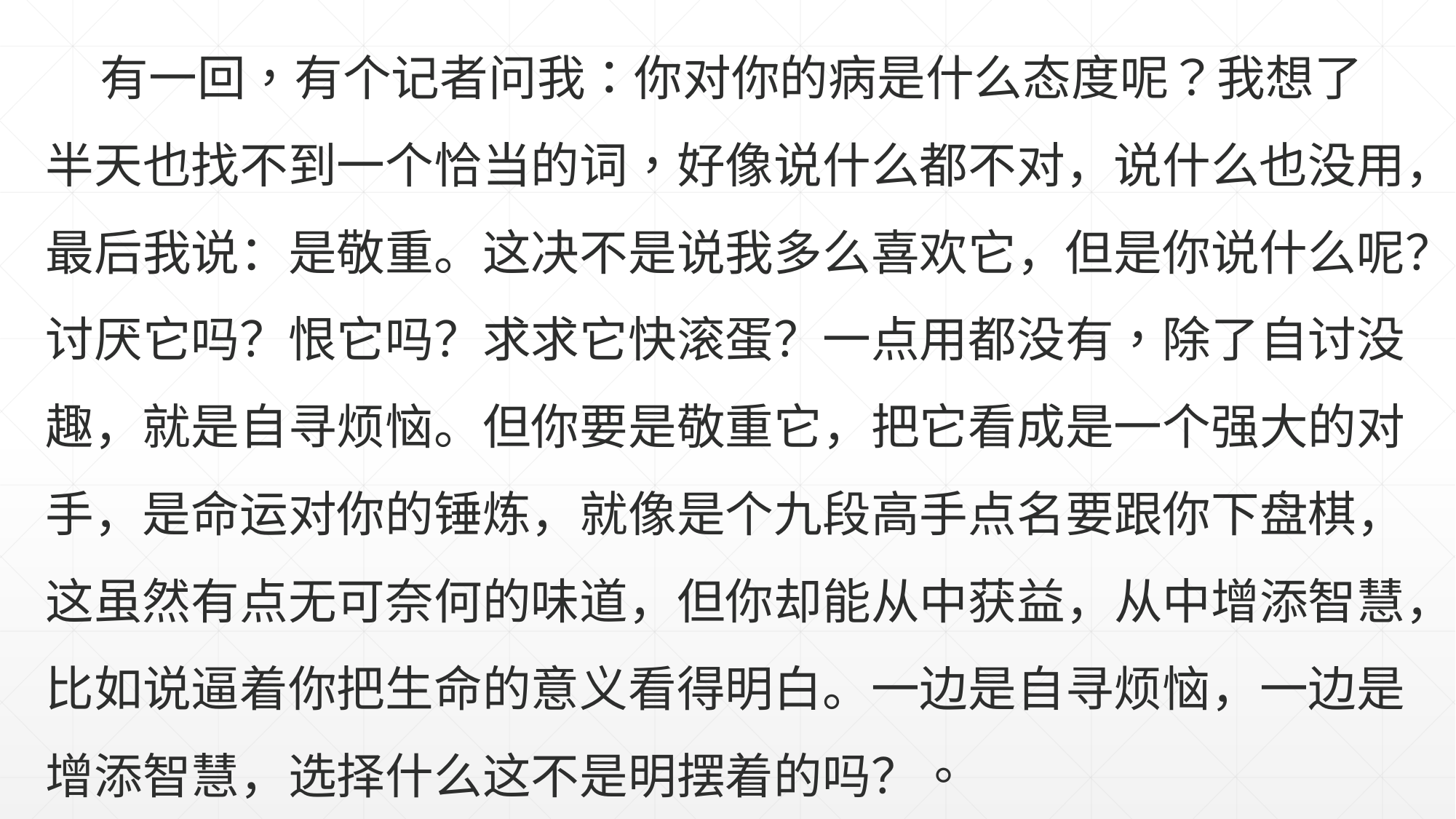

有一回，有个记者问我：你对你的病是什么态度呢？我想了半天也找不到一个恰当的词，好像说什么都不对，说什么也没用，最后我说：是敬重。这决不是说我多么喜欢它，但是你说什么呢？讨厌它吗？恨它吗？求求它快滚蛋？一点用都没有，除了自讨没趣，就是自寻烦恼。但你要是敬重它，把它看成是一个强大的对手，是命运对你的锤炼，就像是个九段高手点名要跟你下盘棋，这虽然有点无可奈何的味道，但你却能从中获益，从中增添智慧，比如说逼着你把生命的意义看得明白。一边是自寻烦恼，一边是增添智慧，选择什么这不是明摆着的吗？。